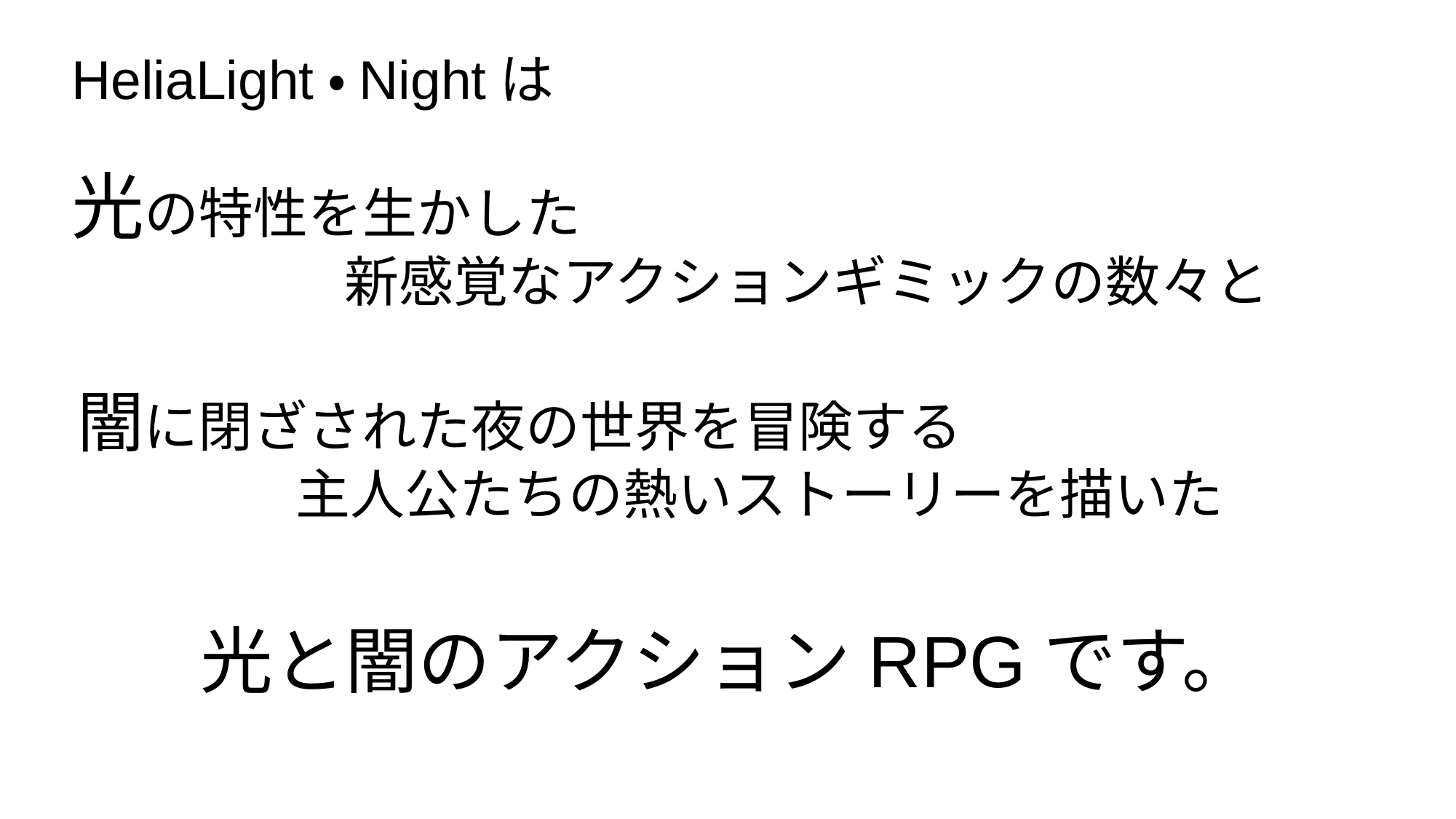

HeliaLight・Nightは
光の特性を生かした
　　　　　新感覚なアクションギミックの数々と

闇に閉ざされた夜の世界を冒険する
　　　　主人公たちの熱いストーリーを描いた
光と闇のアクションRPGです。